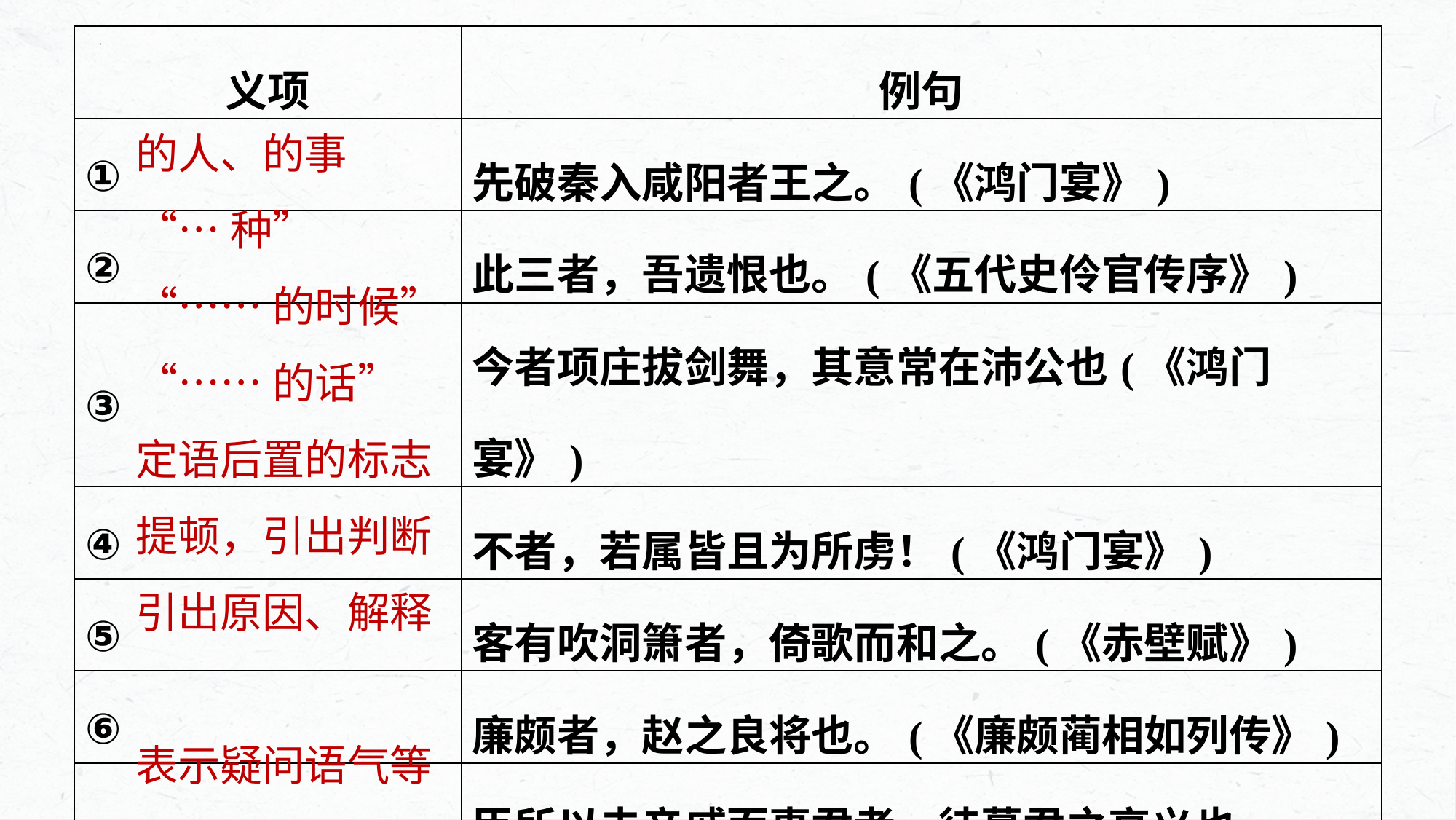

| 义项 | 例句 |
| --- | --- |
| ① | 先破秦入咸阳者王之。(《鸿门宴》) |
| ② | 此三者，吾遗恨也。(《五代史伶官传序》) |
| ③ | 今者项庄拔剑舞，其意常在沛公也(《鸿门宴》) |
| ④ | 不者，若属皆且为所虏！(《鸿门宴》) |
| ⑤ | 客有吹洞箫者，倚歌而和之。(《赤壁赋》) |
| ⑥ | 廉颇者，赵之良将也。(《廉颇蔺相如列传》) |
| ⑦ | 臣所以去亲戚而事君者，徒慕君之高义也。(《廉颇蔺相如列传》) |
| ⑧ | 谁为大王为此计者？(《鸿门宴》) |
的人、的事
“…种”
“……的时候”
“……的话”
定语后置的标志
提顿，引出判断
引出原因、解释

表示疑问语气等